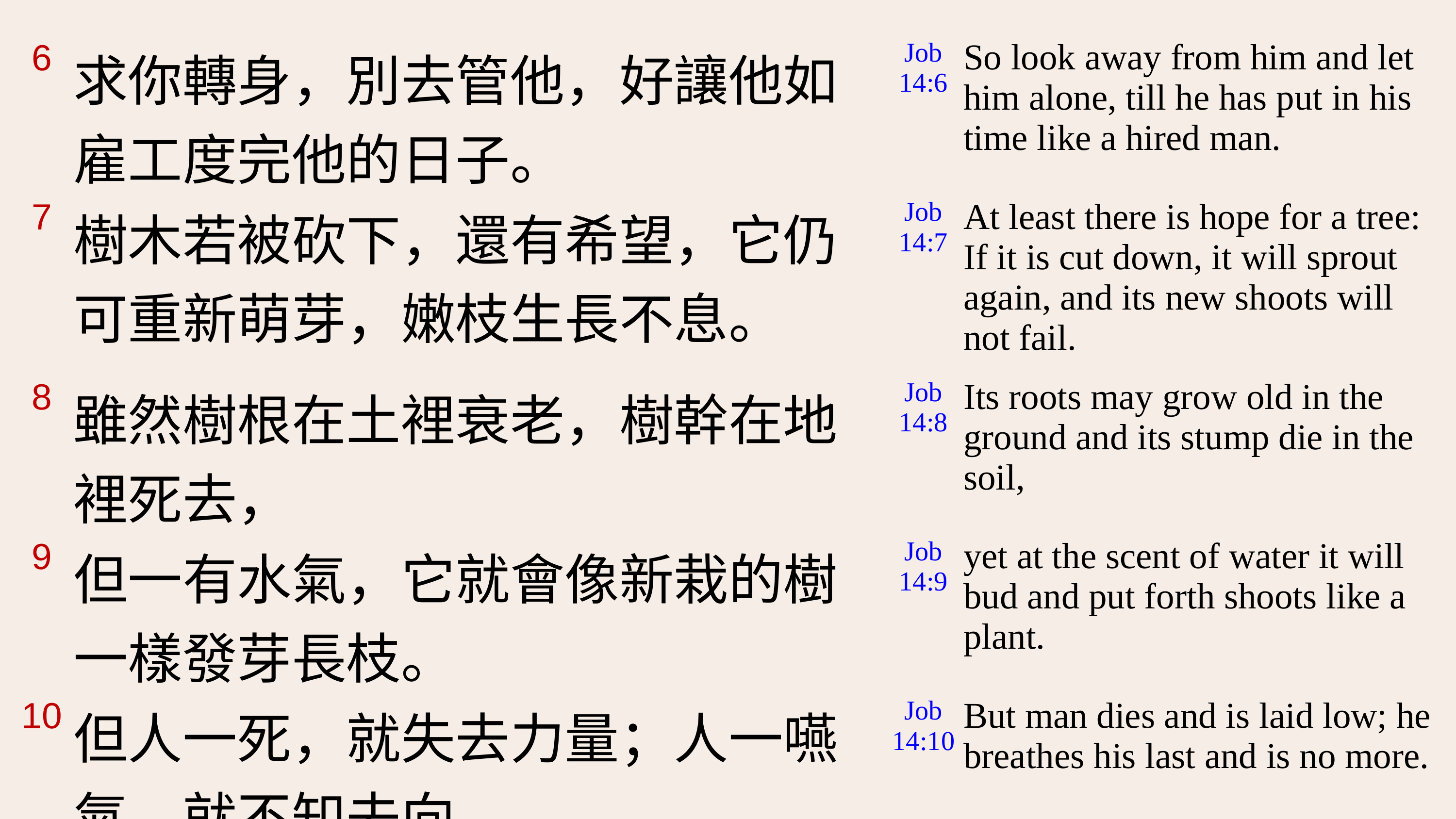

| 6 | 求你轉身，別去管他，好讓他如雇工度完他的日子。 | Job 14:6 | So look away from him and let him alone, till he has put in his time like a hired man. |
| --- | --- | --- | --- |
| 7 | 樹木若被砍下，還有希望，它仍可重新萌芽，嫩枝生長不息。 | Job 14:7 | At least there is hope for a tree: If it is cut down, it will sprout again, and its new shoots will not fail. |
| 8 | 雖然樹根在土裡衰老，樹幹在地裡死去， | Job 14:8 | Its roots may grow old in the ground and its stump die in the soil, |
| 9 | 但一有水氣，它就會像新栽的樹一樣發芽長枝。 | Job 14:9 | yet at the scent of water it will bud and put forth shoots like a plant. |
| 10 | 但人一死，就失去力量；人一嚥氣，就不知去向。 | Job 14:10 | But man dies and is laid low; he breathes his last and is no more. |